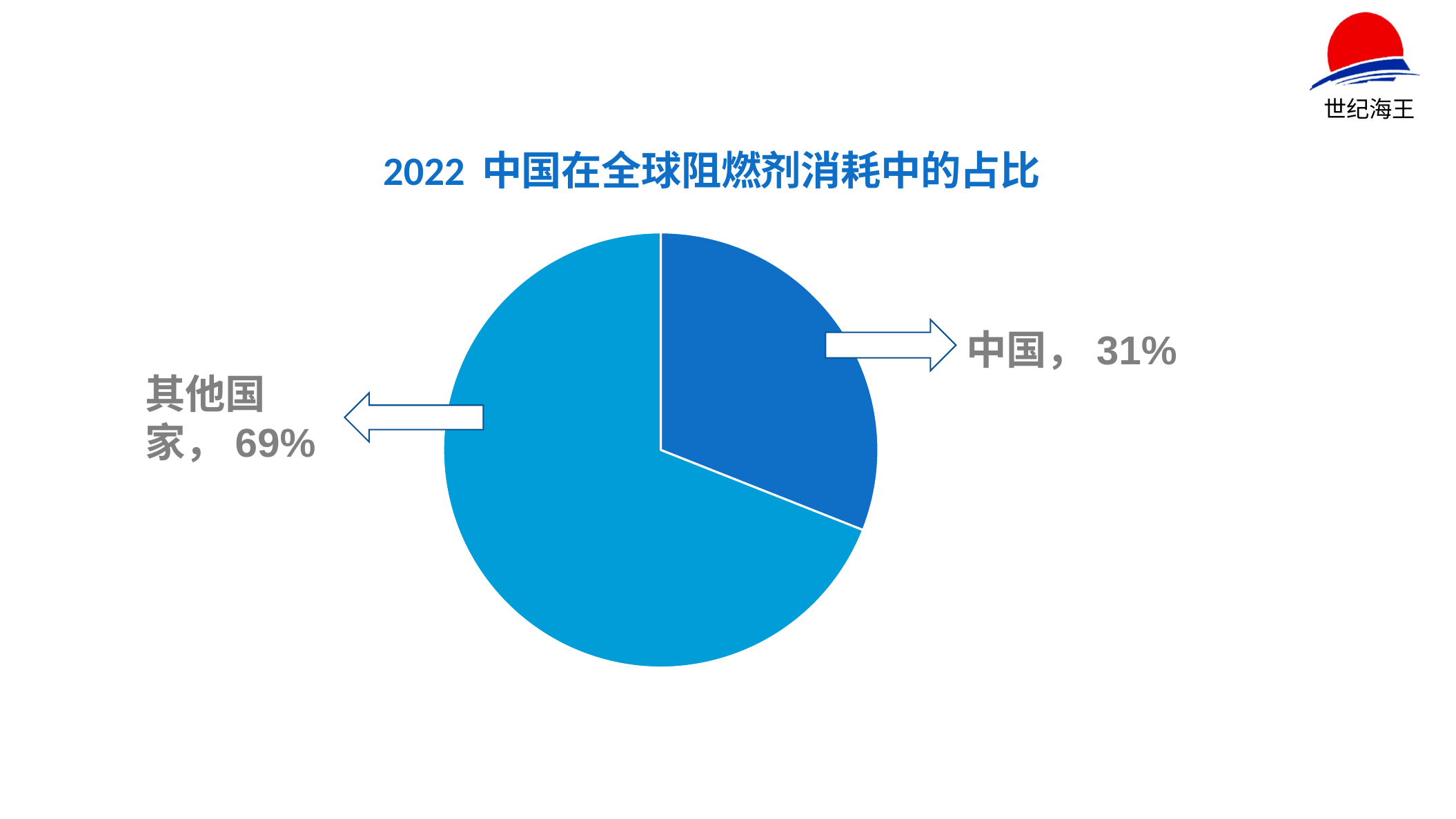

### Chart: 2022 中国在全球阻燃剂消耗中的占比

| Category | 2018 中国在全球阻燃剂消耗中的占比 |
|---|---|
| 中国 | 0.31 |
| 其他国家 | 0.69 |
中国，31%
其他国家，69%